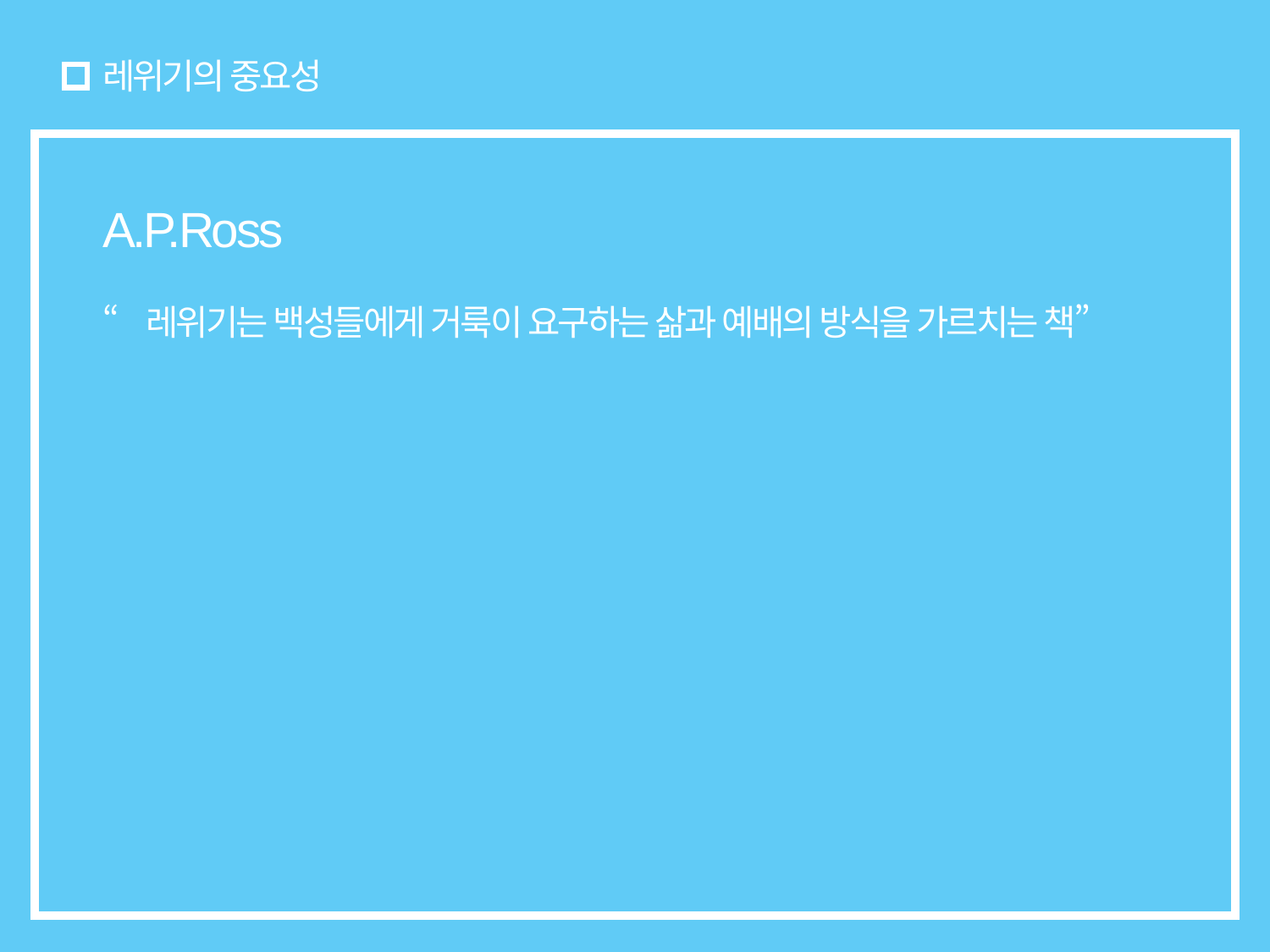

# 레위기의 중요성

A.P.Ross

“레위기는 백성들에게 거룩이 요구하는 삶과 예배의 방식을 가르치는 책”